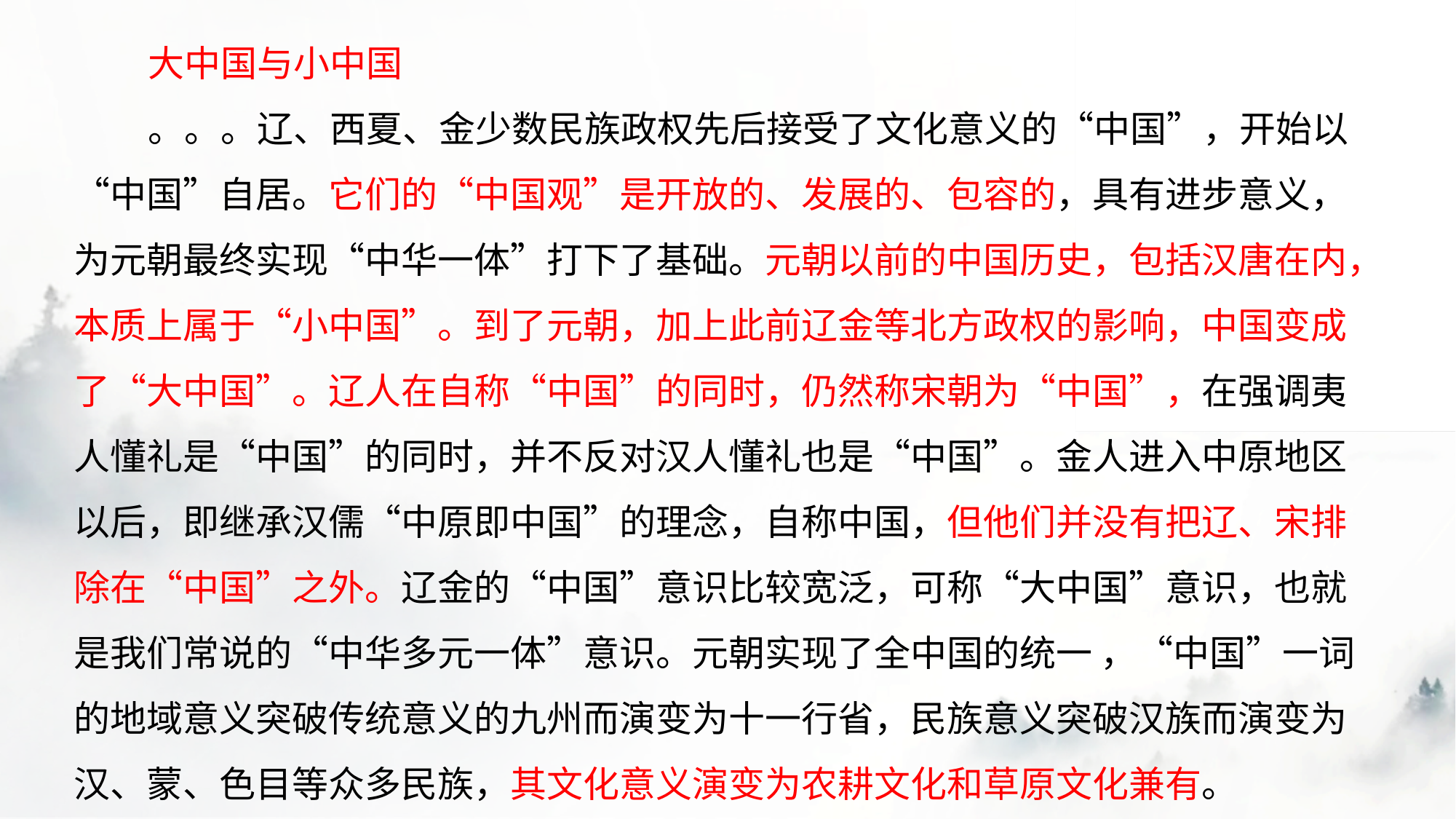

大中国与小中国
        。。。辽、西夏、金少数民族政权先后接受了文化意义的“中国”，开始以“中国”自居。它们的“中国观”是开放的、发展的、包容的，具有进步意义，为元朝最终实现“中华一体”打下了基础。元朝以前的中国历史，包括汉唐在内，本质上属于“小中国”。到了元朝，加上此前辽金等北方政权的影响，中国变成了“大中国”。辽人在自称“中国”的同时，仍然称宋朝为“中国”，在强调夷人懂礼是“中国”的同时，并不反对汉人懂礼也是“中国”。金人进入中原地区以后，即继承汉儒“中原即中国”的理念，自称中国，但他们并没有把辽、宋排除在“中国”之外。辽金的“中国”意识比较宽泛，可称“大中国”意识，也就是我们常说的“中华多元一体”意识。元朝实现了全中国的统一 ，“中国”一词的地域意义突破传统意义的九州而演变为十一行省，民族意义突破汉族而演变为汉、蒙、色目等众多民族，其文化意义演变为农耕文化和草原文化兼有。